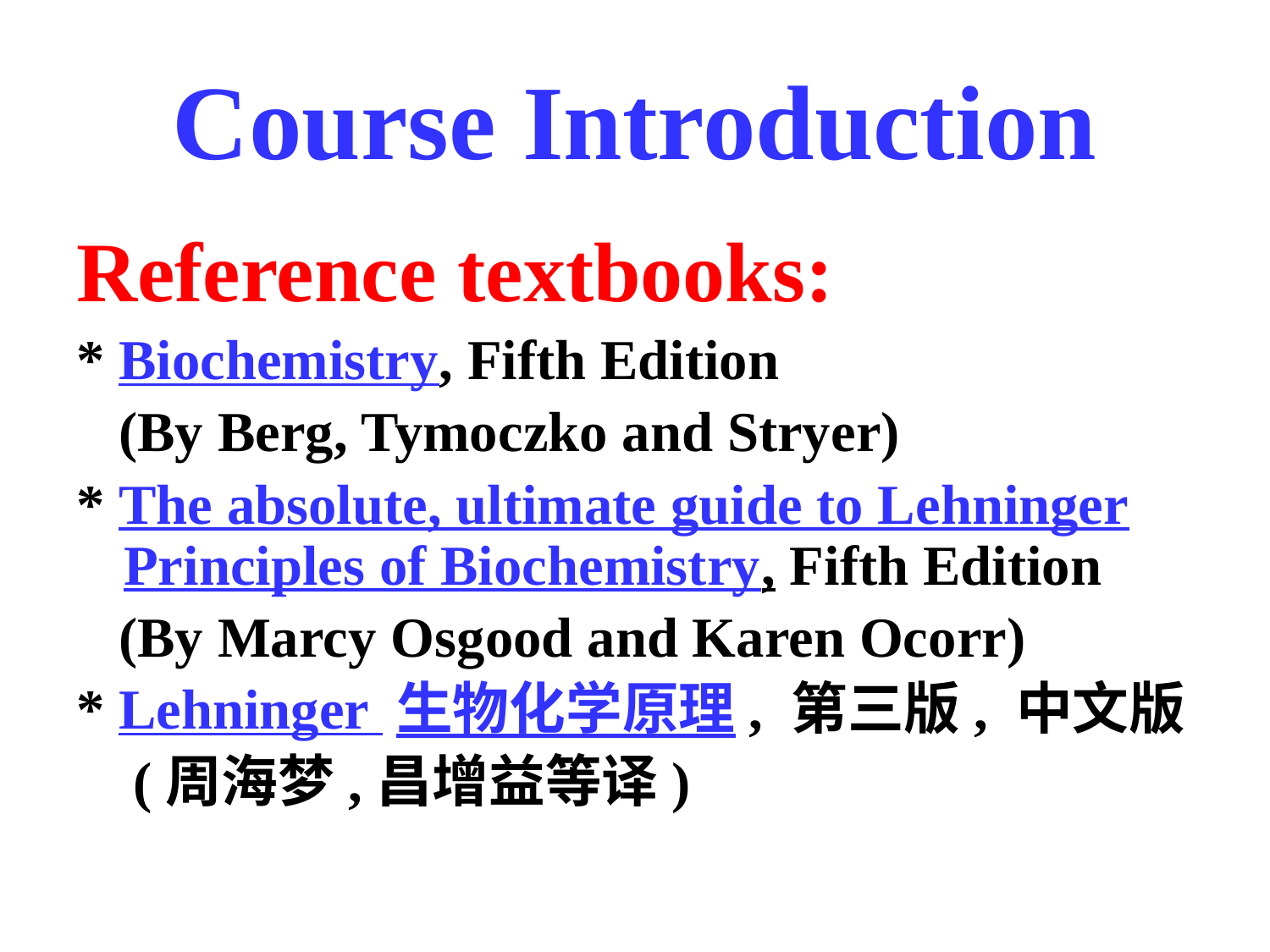

# Course Introduction
Reference textbooks:
* Biochemistry, Fifth Edition
   (By Berg, Tymoczko and Stryer)
* The absolute, ultimate guide to Lehninger Principles of Biochemistry, Fifth Edition
   (By Marcy Osgood and Karen Ocorr)
* Lehninger 生物化学原理, 第三版, 中文版
    (周海梦,昌增益等译)